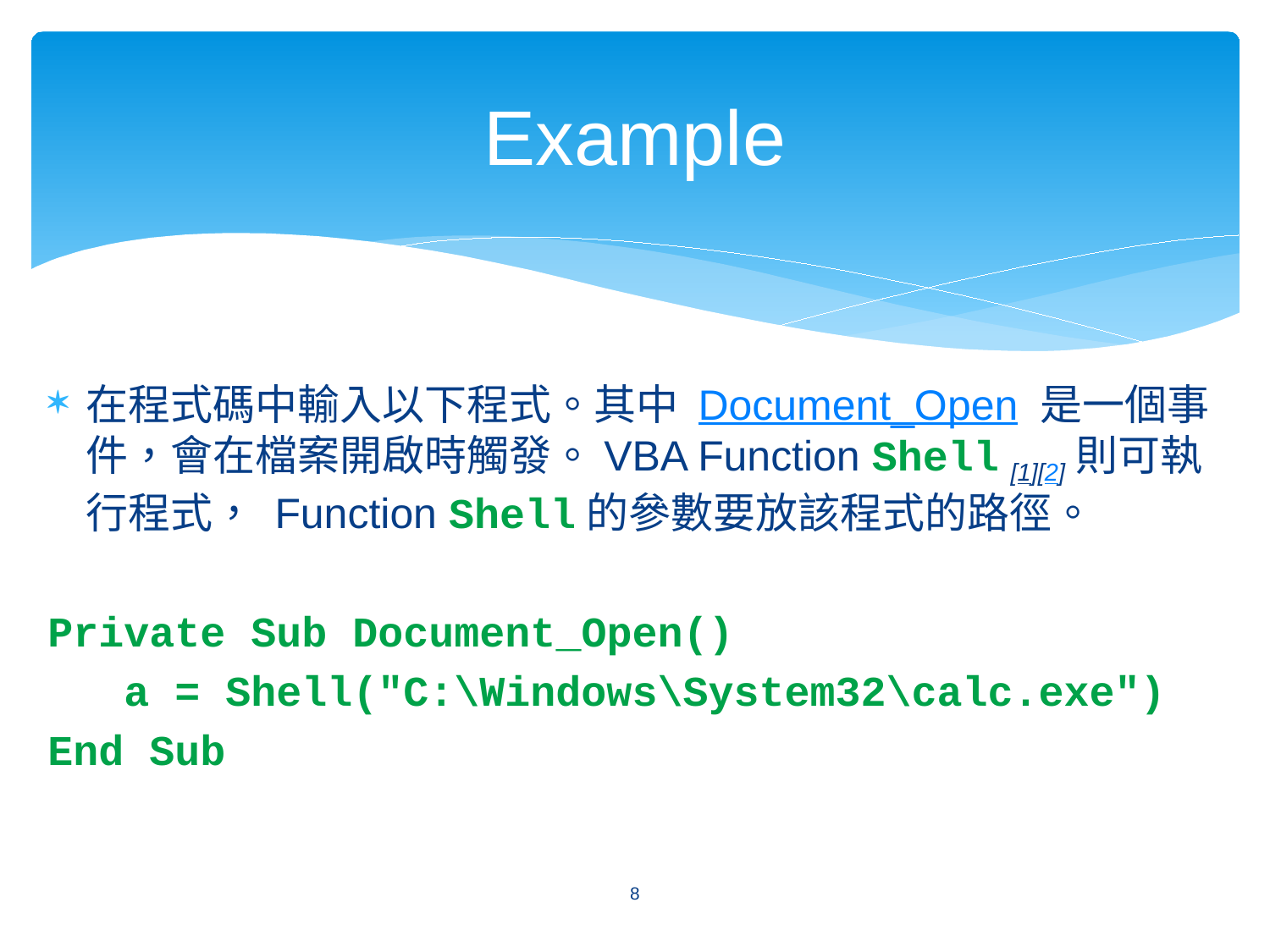

# Example
在程式碼中輸入以下程式。其中 Document_Open 是一個事件，會在檔案開啟時觸發。VBA Function Shell [1][2]則可執行程式， Function Shell的參數要放該程式的路徑。

Private Sub Document_Open()
   a = Shell("C:\Windows\System32\calc.exe")
End Sub
8